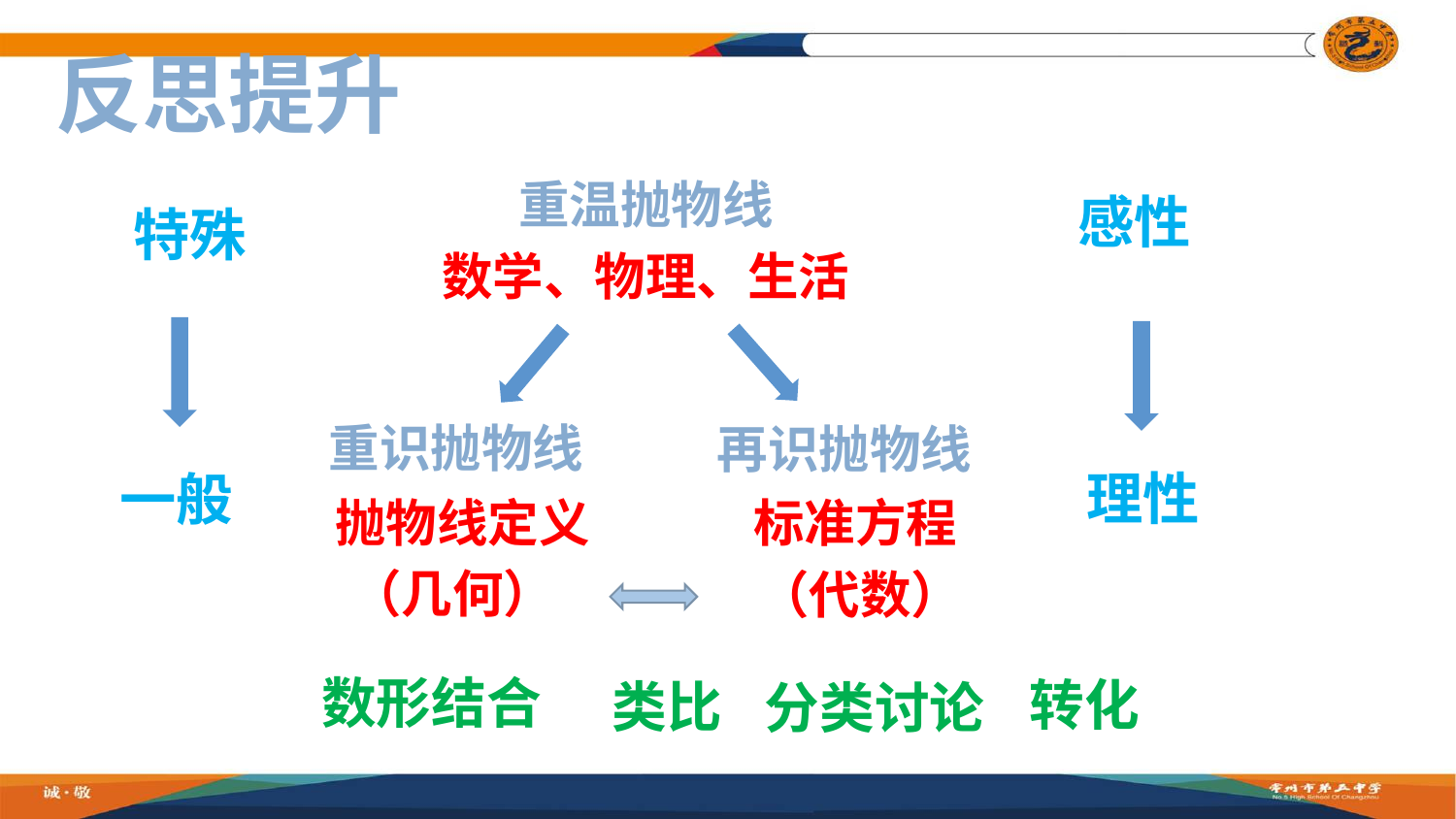

反思提升
重温抛物线
感性
特殊
数学、物理、生活

重识抛物线
再识抛物线
理性
一般
标准方程
抛物线定义
（几何）
（代数）

数形结合
转化
类比
分类讨论